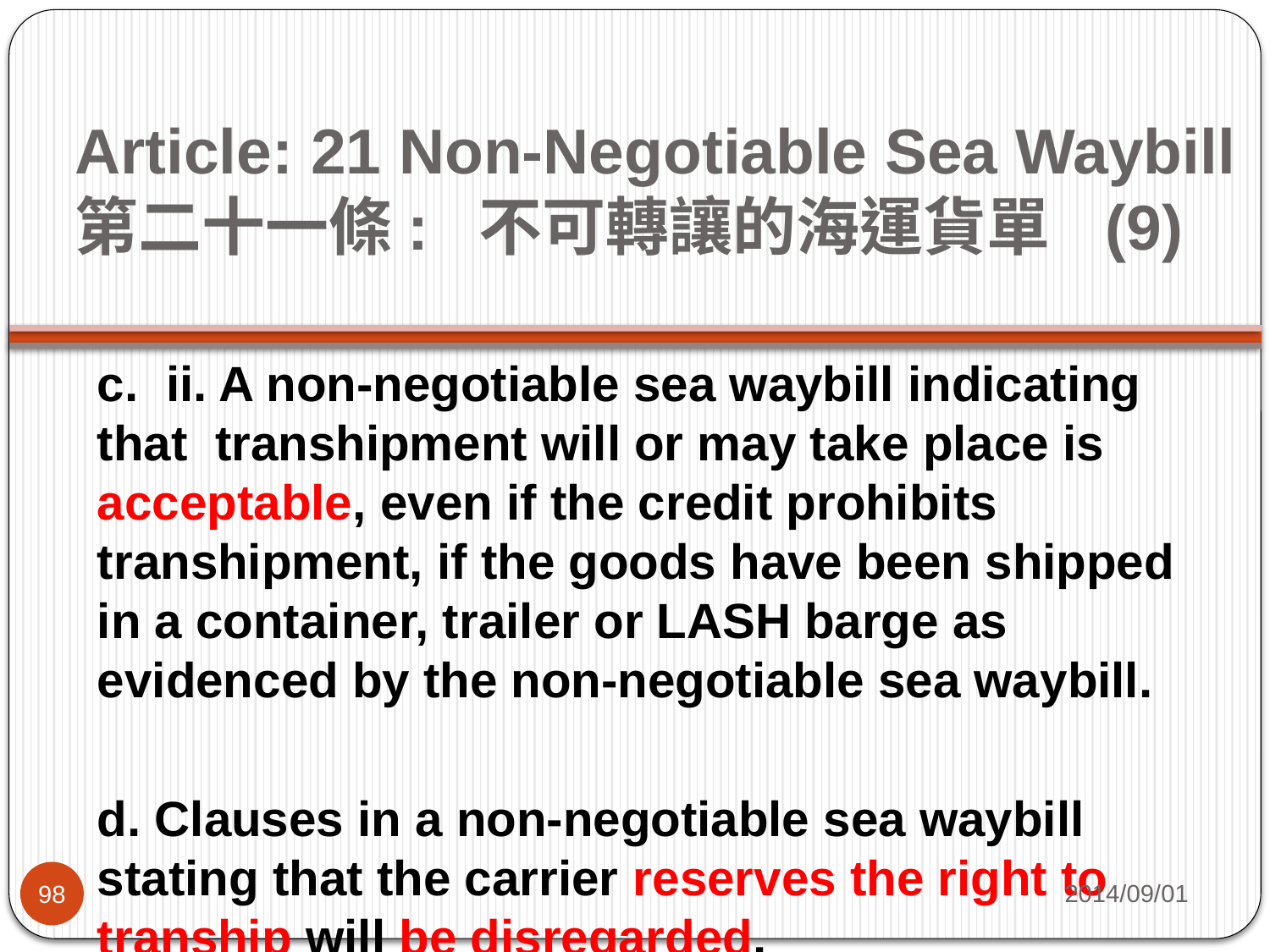

# Article: 21 Non-Negotiable Sea Waybill 第二十一條:  不可轉讓的海運貨單   (9)
c.  ii. A non-negotiable sea waybill indicating that  transhipment will or may take place is acceptable, even if the credit prohibits transhipment, if the goods have been shipped in a container, trailer or LASH barge as evidenced by the non-negotiable sea waybill.

d. Clauses in a non-negotiable sea waybill stating that the carrier reserves the right to tranship will be disregarded.

2014/09/01
98